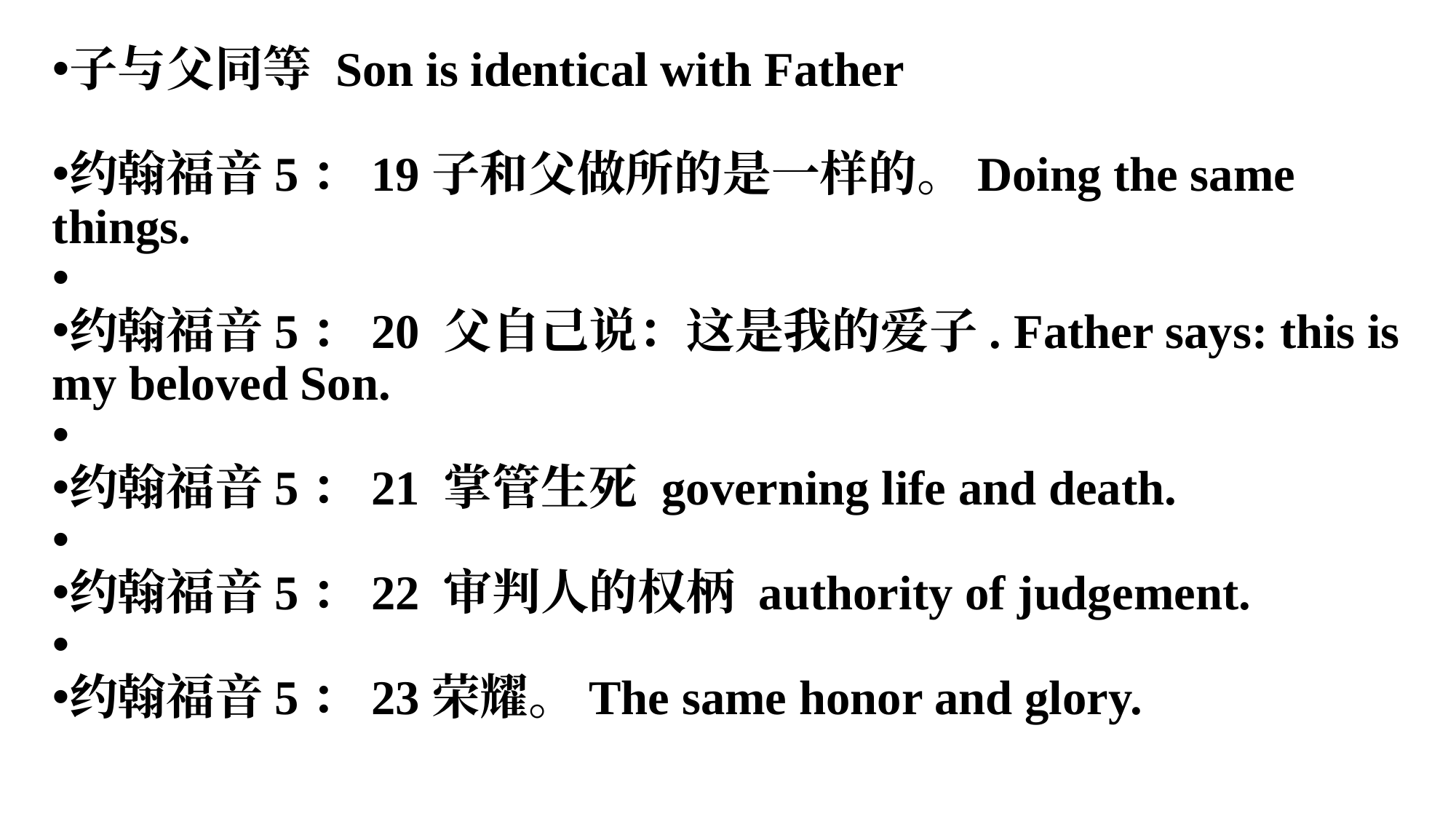

子与父同等 Son is identical with Father

约翰福音5：19子和父做所的是一样的。Doing the same things.

约翰福音5：20 父自己说：这是我的爱子. Father says: this is my beloved Son.

约翰福音5：21 掌管生死 governing life and death.

约翰福音5：22 审判人的权柄 authority of judgement.

约翰福音5：23荣耀。The same honor and glory.